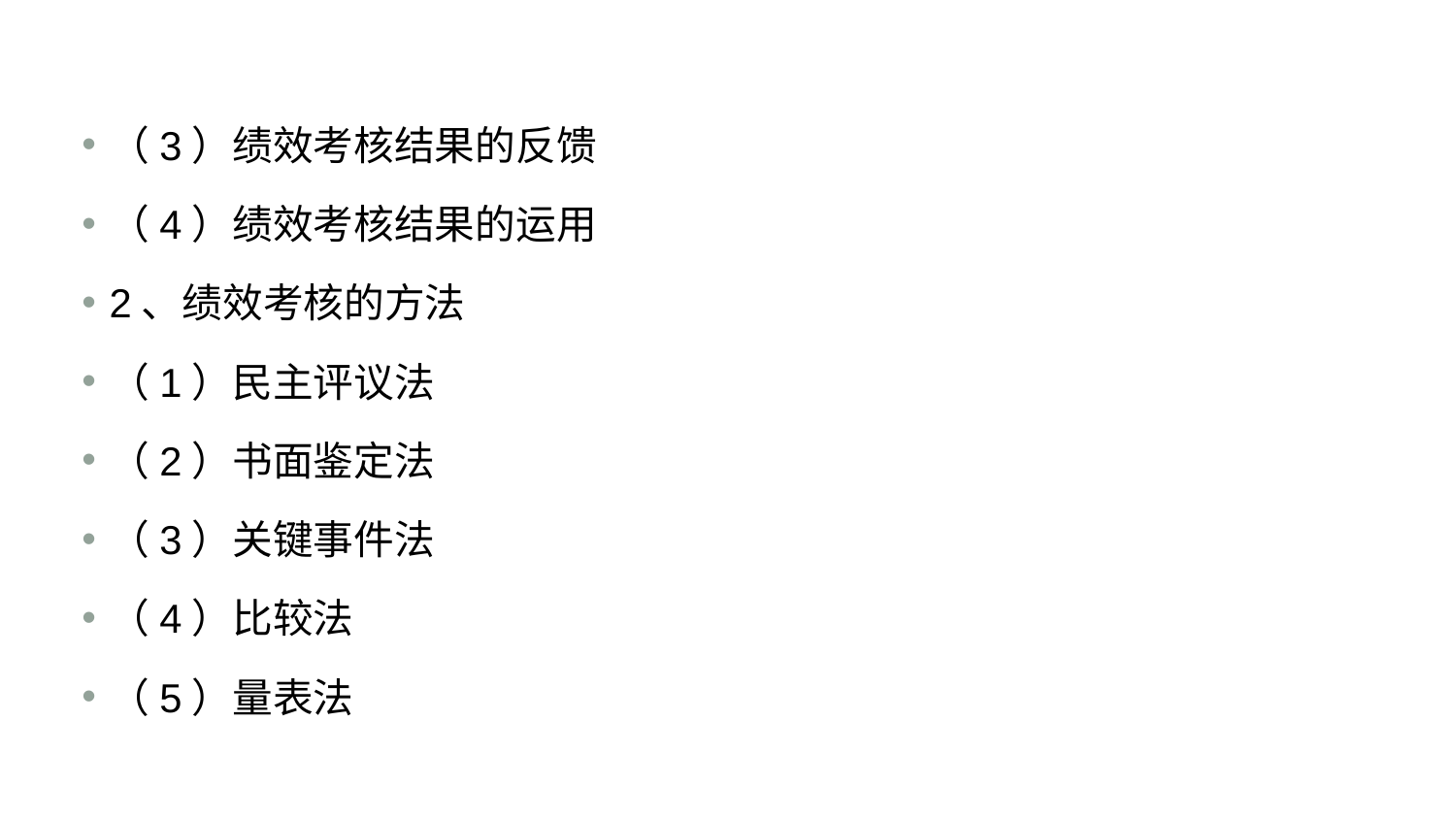

#
（3）绩效考核结果的反馈
（4）绩效考核结果的运用
2、绩效考核的方法
（1）民主评议法
（2）书面鉴定法
（3）关键事件法
（4）比较法
（5）量表法